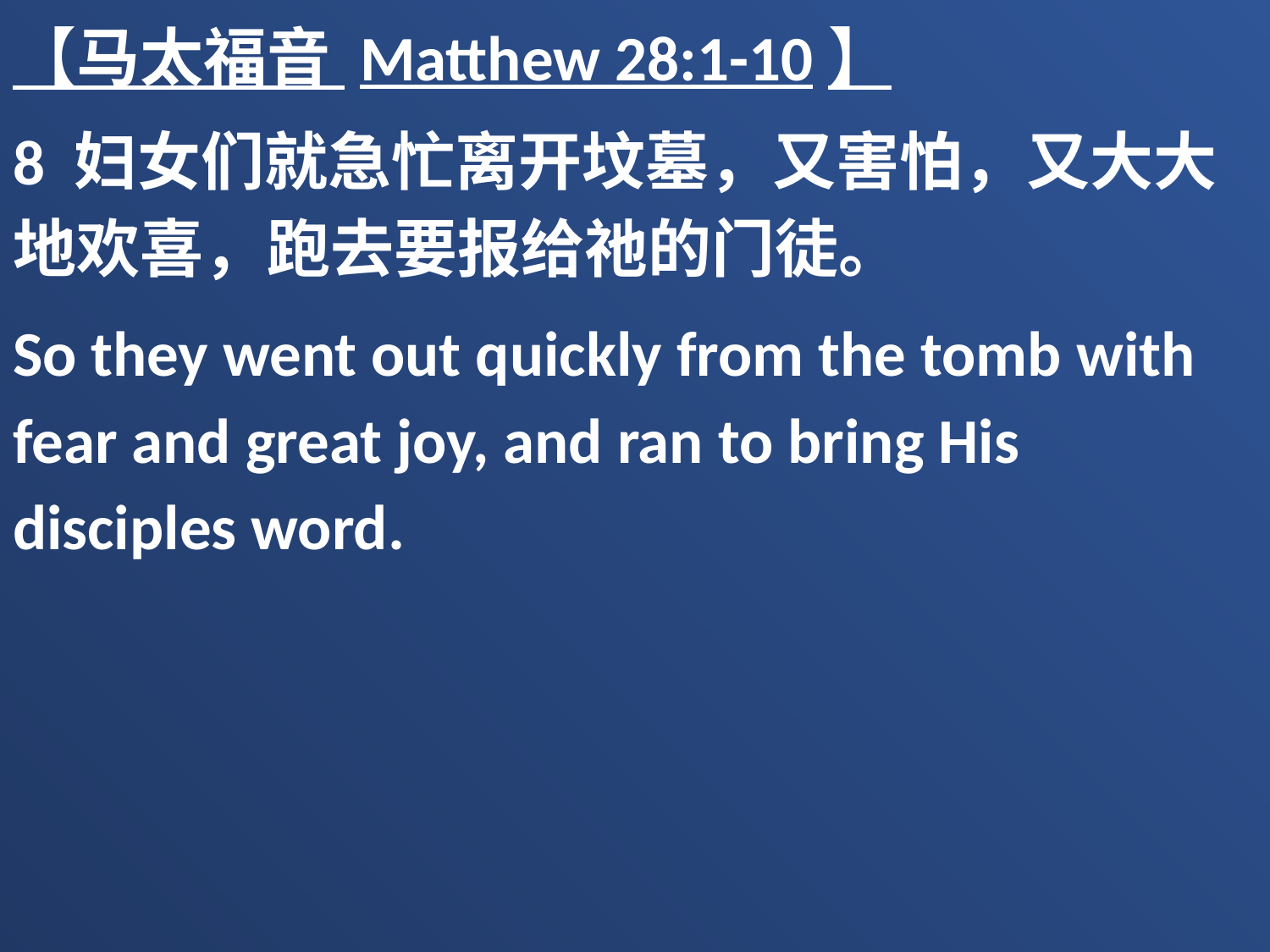

【马太福音 Matthew 28:1-10】
8 妇女们就急忙离开坟墓，又害怕，又大大地欢喜，跑去要报给祂的门徒。
So they went out quickly from the tomb with fear and great joy, and ran to bring His disciples word.